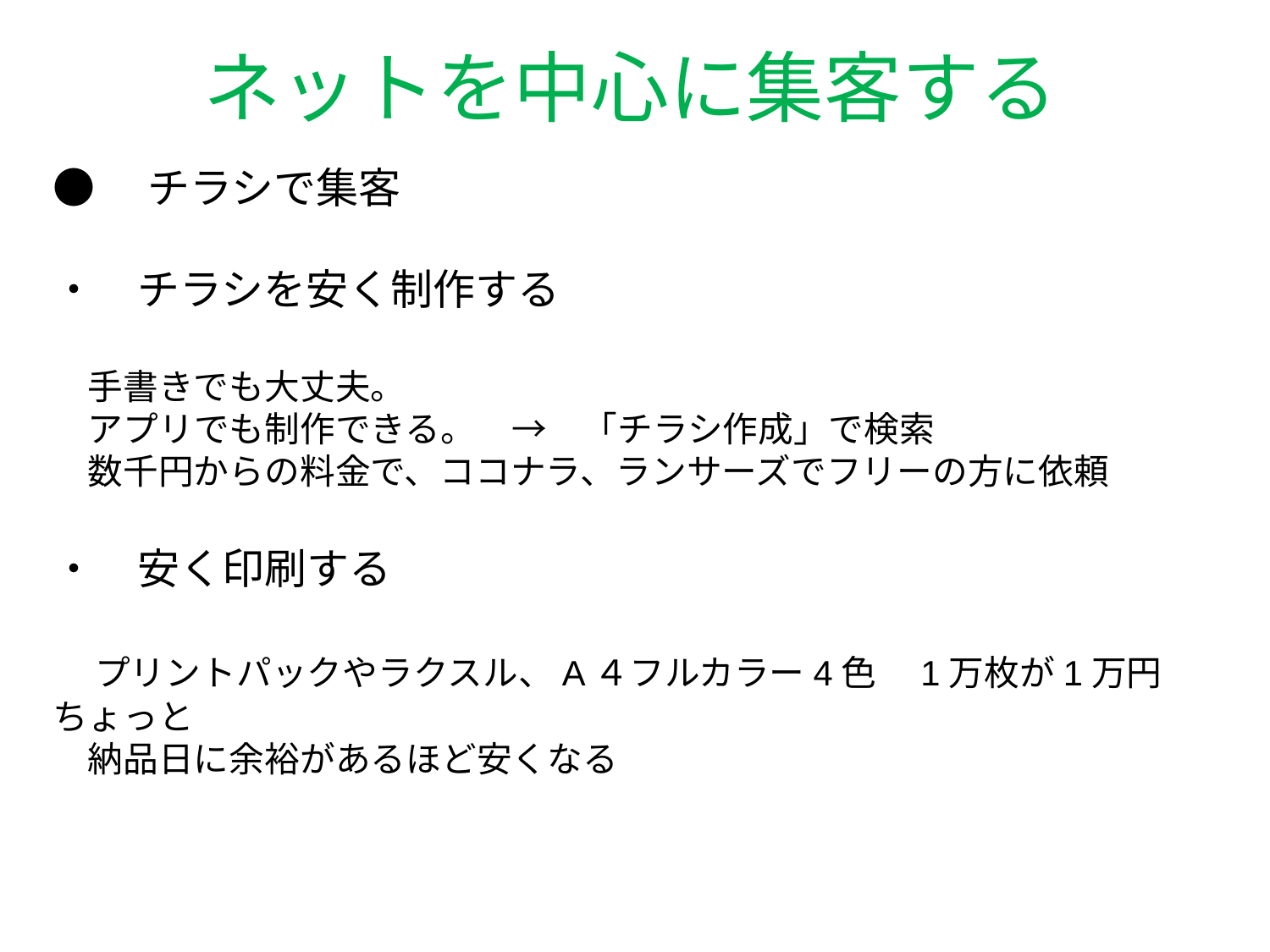

ネットを中心に集客する
# ●　チラシで集客 ・　チラシを安く制作する 　手書きでも大丈夫。 　アプリでも制作できる。　→　「チラシ作成」で検索 　数千円からの料金で、ココナラ、ランサーズでフリーの方に依頼 ・　安く印刷する 　プリントパックやラクスル、A４フルカラー4色　1万枚が1万円ちょっと 　納品日に余裕があるほど安くなる